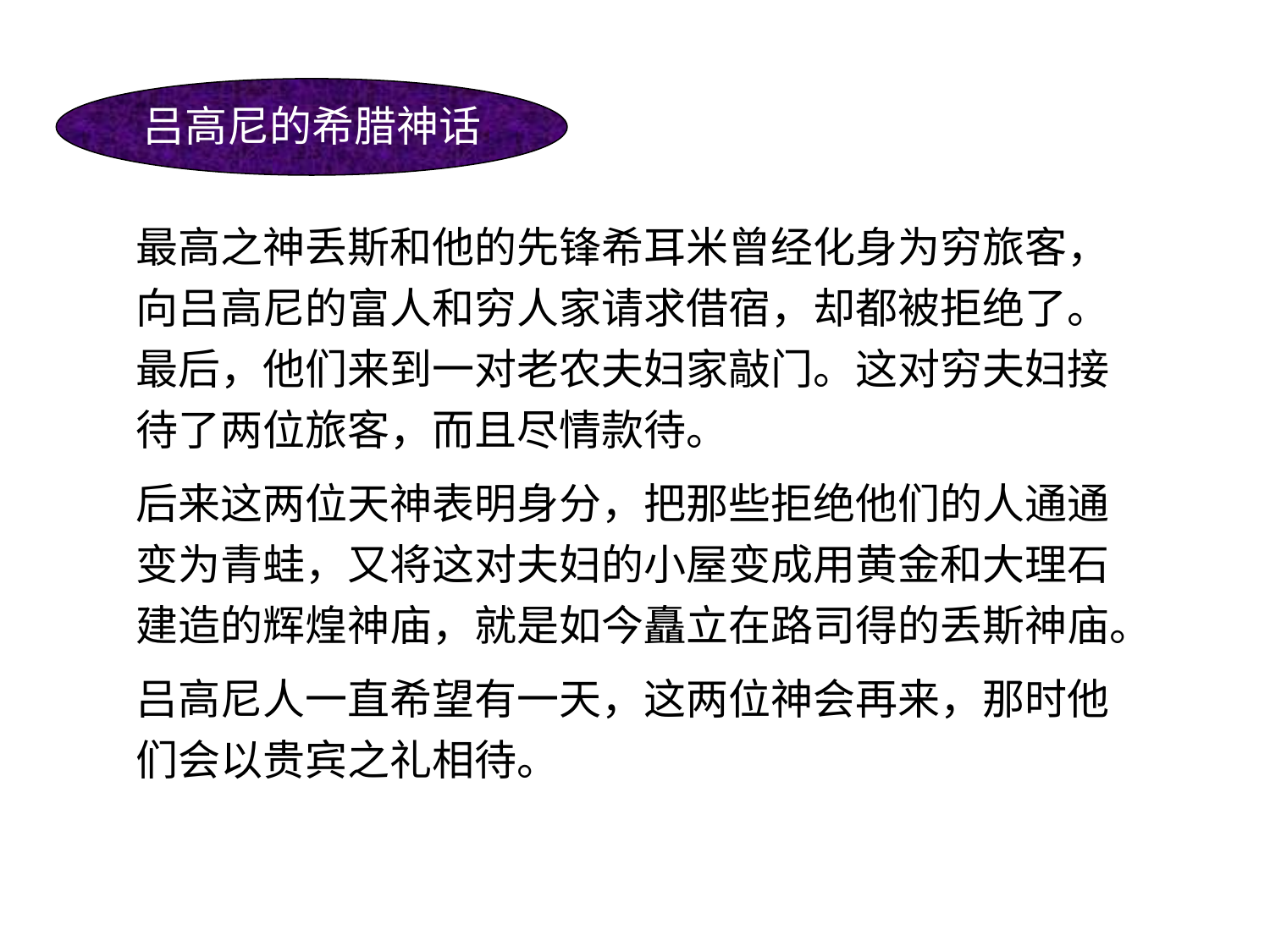

吕高尼的希腊神话
最高之神丢斯和他的先锋希耳米曾经化身为穷旅客，向吕高尼的富人和穷人家请求借宿，却都被拒绝了。最后，他们来到一对老农夫妇家敲门。这对穷夫妇接待了两位旅客，而且尽情款待。
后来这两位天神表明身分，把那些拒绝他们的人通通变为青蛙，又将这对夫妇的小屋变成用黄金和大理石建造的辉煌神庙，就是如今矗立在路司得的丢斯神庙。
吕高尼人一直希望有一天，这两位神会再来，那时他们会以贵宾之礼相待。